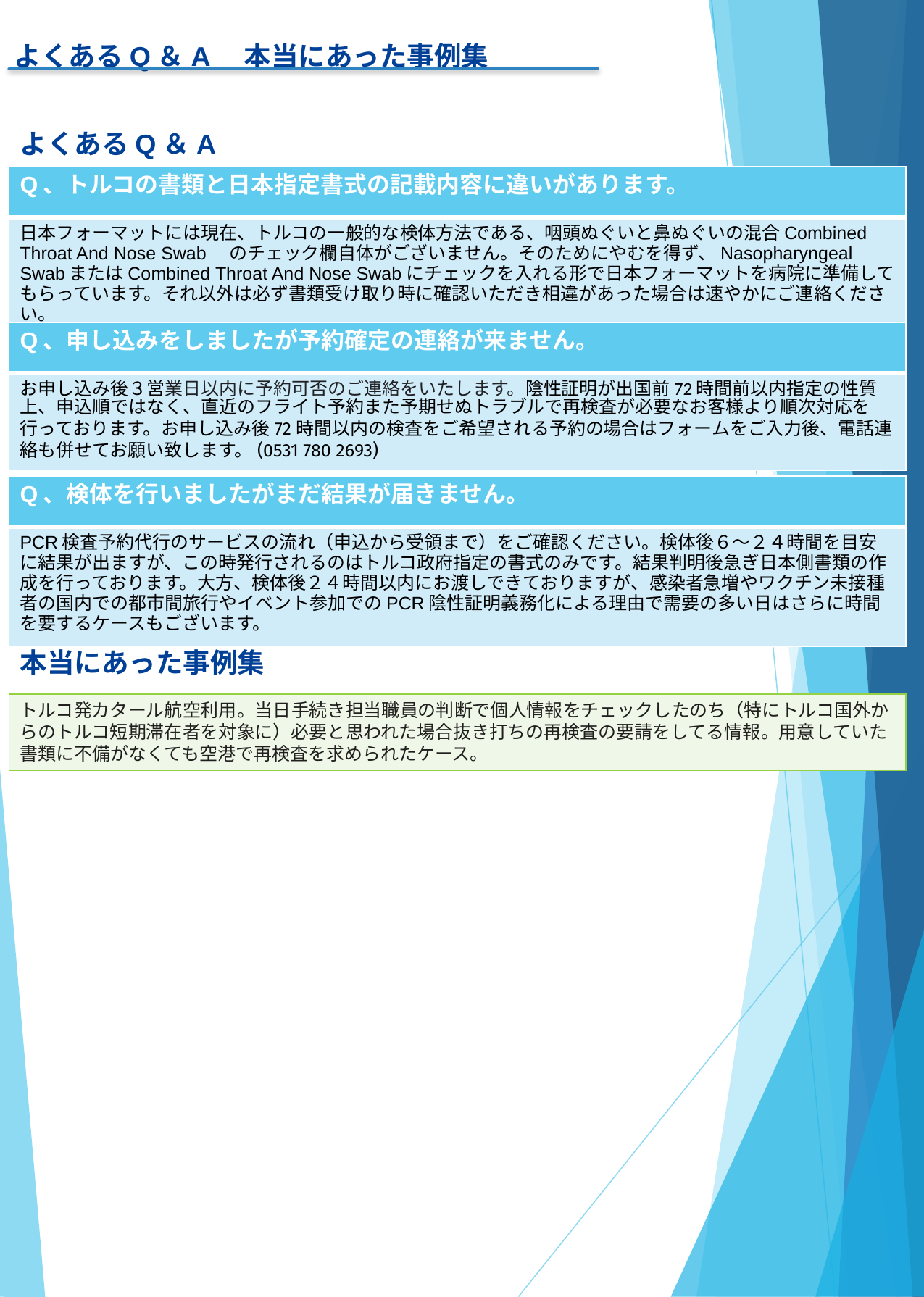

よくあるQ＆A　本当にあった事例集
よくあるQ＆A
| Q、トルコの書類と日本指定書式の記載内容に違いがあります。 |
| --- |
| 日本フォーマットには現在、トルコの一般的な検体方法である、咽頭ぬぐいと鼻ぬぐいの混合Combined Throat And Nose Swab　のチェック欄自体がございません。そのためにやむを得ず、Nasopharyngeal SwabまたはCombined Throat And Nose Swabにチェックを入れる形で日本フォーマットを病院に準備してもらっています。それ以外は必ず書類受け取り時に確認いただき相違があった場合は速やかにご連絡ください。 |
| Q、申し込みをしましたが予約確定の連絡が来ません。 |
| --- |
| お申し込み後３営業日以内に予約可否のご連絡をいたします。陰性証明が出国前72時間前以内指定の性質上、申込順ではなく、直近のフライト予約また予期せぬトラブルで再検査が必要なお客様より順次対応を行っております。お申し込み後72時間以内の検査をご希望される予約の場合はフォームをご入力後、電話連絡も併せてお願い致します。(0531 780 2693) |
| Q、検体を行いましたがまだ結果が届きません。 |
| --- |
| PCR検査予約代行のサービスの流れ（申込から受領まで）をご確認ください。検体後６～２４時間を目安に結果が出ますが、この時発行されるのはトルコ政府指定の書式のみです。結果判明後急ぎ日本側書類の作成を行っております。大方、検体後２４時間以内にお渡しできておりますが、感染者急増やワクチン未接種者の国内での都市間旅行やイベント参加でのPCR陰性証明義務化による理由で需要の多い日はさらに時間を要するケースもございます。 |
本当にあった事例集
| トルコ発カタール航空利用。当日手続き担当職員の判断で個人情報をチェックしたのち（特にトルコ国外からのトルコ短期滞在者を対象に）必要と思われた場合抜き打ちの再検査の要請をしてる情報。用意していた書類に不備がなくても空港で再検査を求められたケース。 |
| --- |